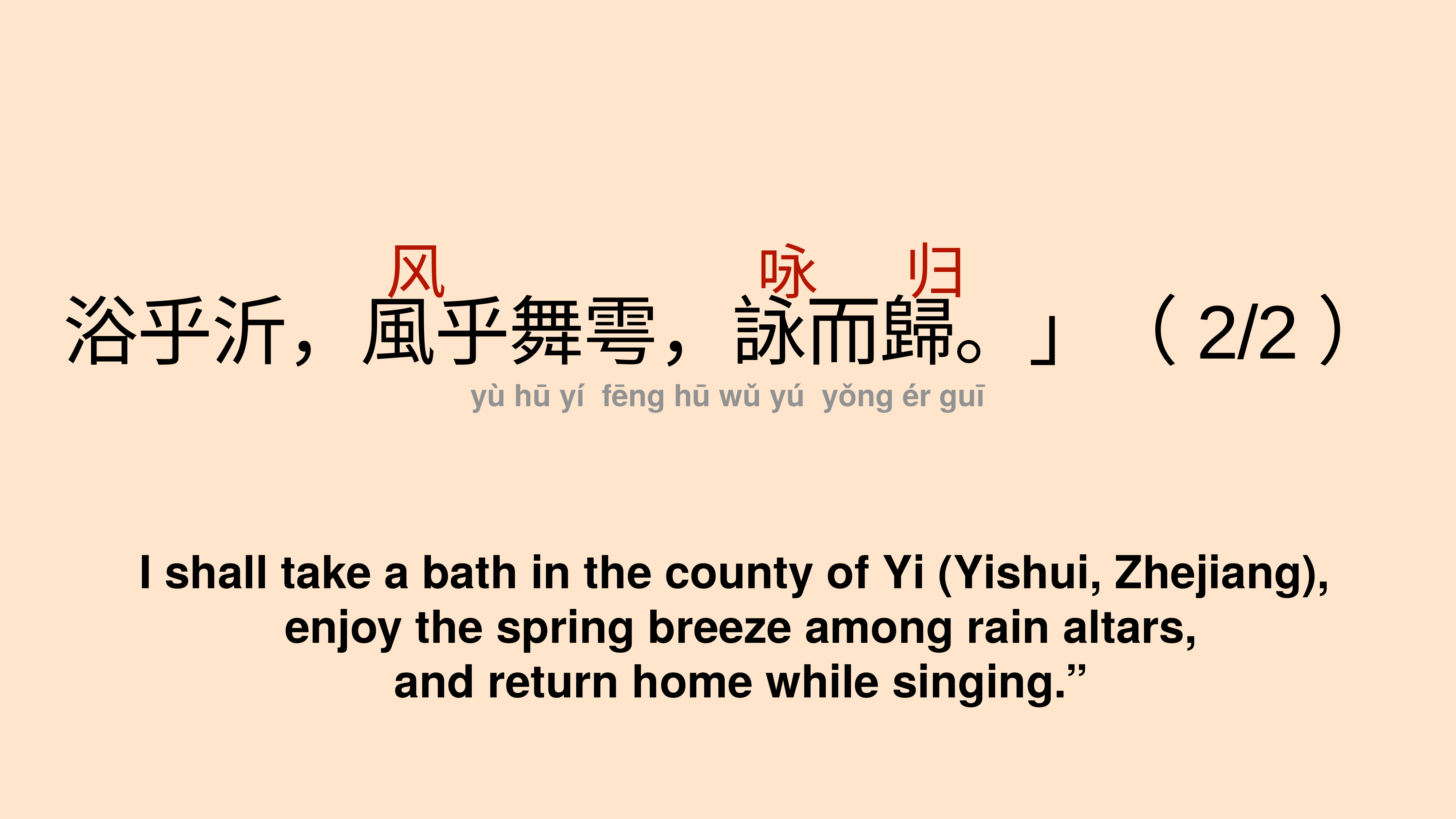

风
咏
归
浴乎沂，風乎舞雩，詠而歸。」（2/2）
yù hū yí  fēng hū wǔ yú  yǒng ér guī
I shall take a bath in the county of Yi (Yishui, Zhejiang),
enjoy the spring breeze among rain altars,
and return home while singing.”